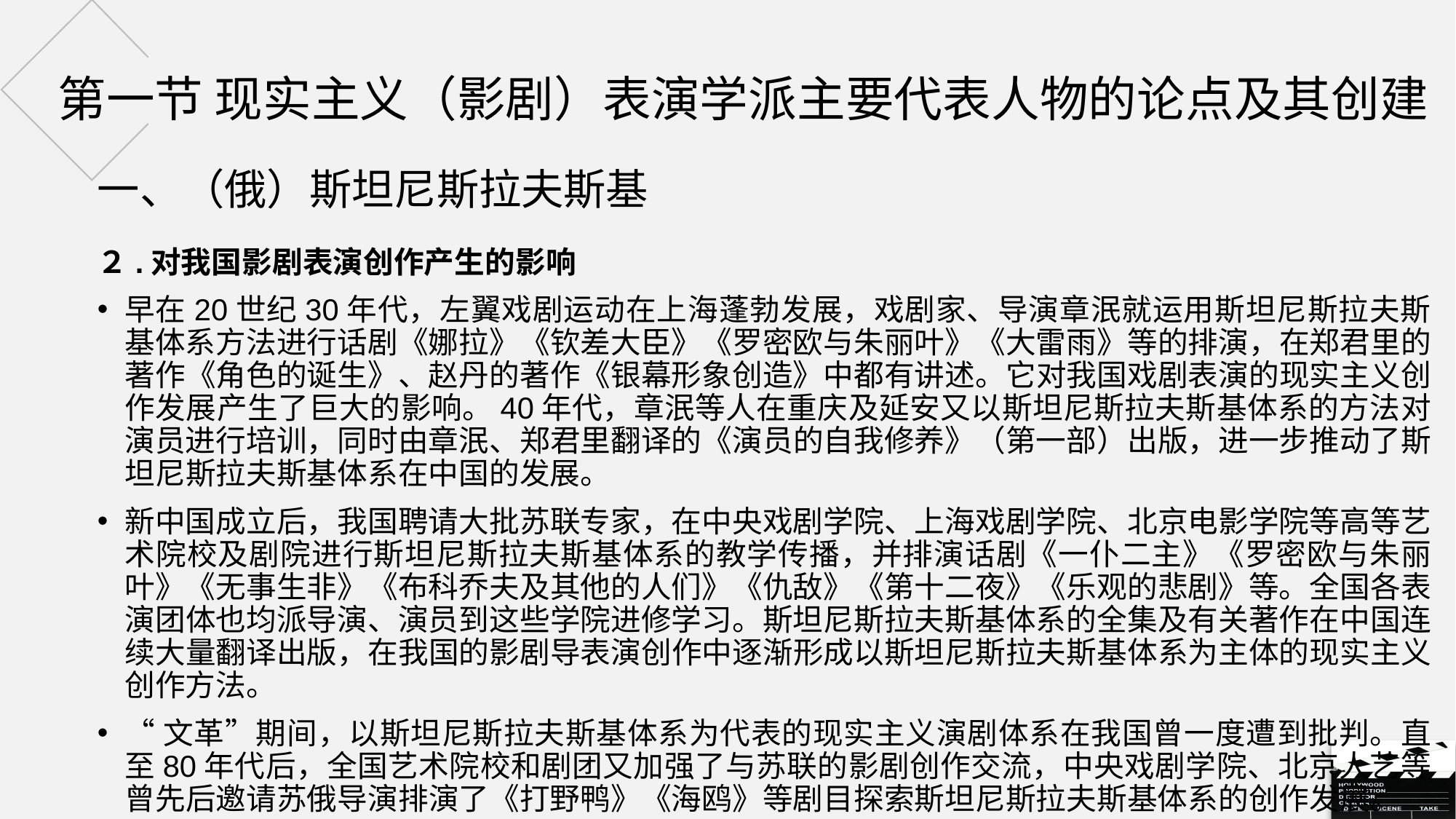

# 第一节 现实主义（影剧）表演学派主要代表人物的论点及其创建
一、（俄）斯坦尼斯拉夫斯基
２.对我国影剧表演创作产生的影响
早在20世纪30年代，左翼戏剧运动在上海蓬勃发展，戏剧家、导演章泯就运用斯坦尼斯拉夫斯基体系方法进行话剧《娜拉》《钦差大臣》《罗密欧与朱丽叶》《大雷雨》等的排演，在郑君里的著作《角色的诞生》、赵丹的著作《银幕形象创造》中都有讲述。它对我国戏剧表演的现实主义创作发展产生了巨大的影响。40年代，章泯等人在重庆及延安又以斯坦尼斯拉夫斯基体系的方法对演员进行培训，同时由章泯、郑君里翻译的《演员的自我修养》（第一部）出版，进一步推动了斯坦尼斯拉夫斯基体系在中国的发展。
新中国成立后，我国聘请大批苏联专家，在中央戏剧学院、上海戏剧学院、北京电影学院等高等艺术院校及剧院进行斯坦尼斯拉夫斯基体系的教学传播，并排演话剧《一仆二主》《罗密欧与朱丽叶》《无事生非》《布科乔夫及其他的人们》《仇敌》《第十二夜》《乐观的悲剧》等。全国各表演团体也均派导演、演员到这些学院进修学习。斯坦尼斯拉夫斯基体系的全集及有关著作在中国连续大量翻译出版，在我国的影剧导表演创作中逐渐形成以斯坦尼斯拉夫斯基体系为主体的现实主义创作方法。
“文革”期间，以斯坦尼斯拉夫斯基体系为代表的现实主义演剧体系在我国曾一度遭到批判。直至80年代后，全国艺术院校和剧团又加强了与苏联的影剧创作交流，中央戏剧学院、北京人艺等曾先后邀请苏俄导演排演了《打野鸭》《海鸥》等剧目探索斯坦尼斯拉夫斯基体系的创作发展。